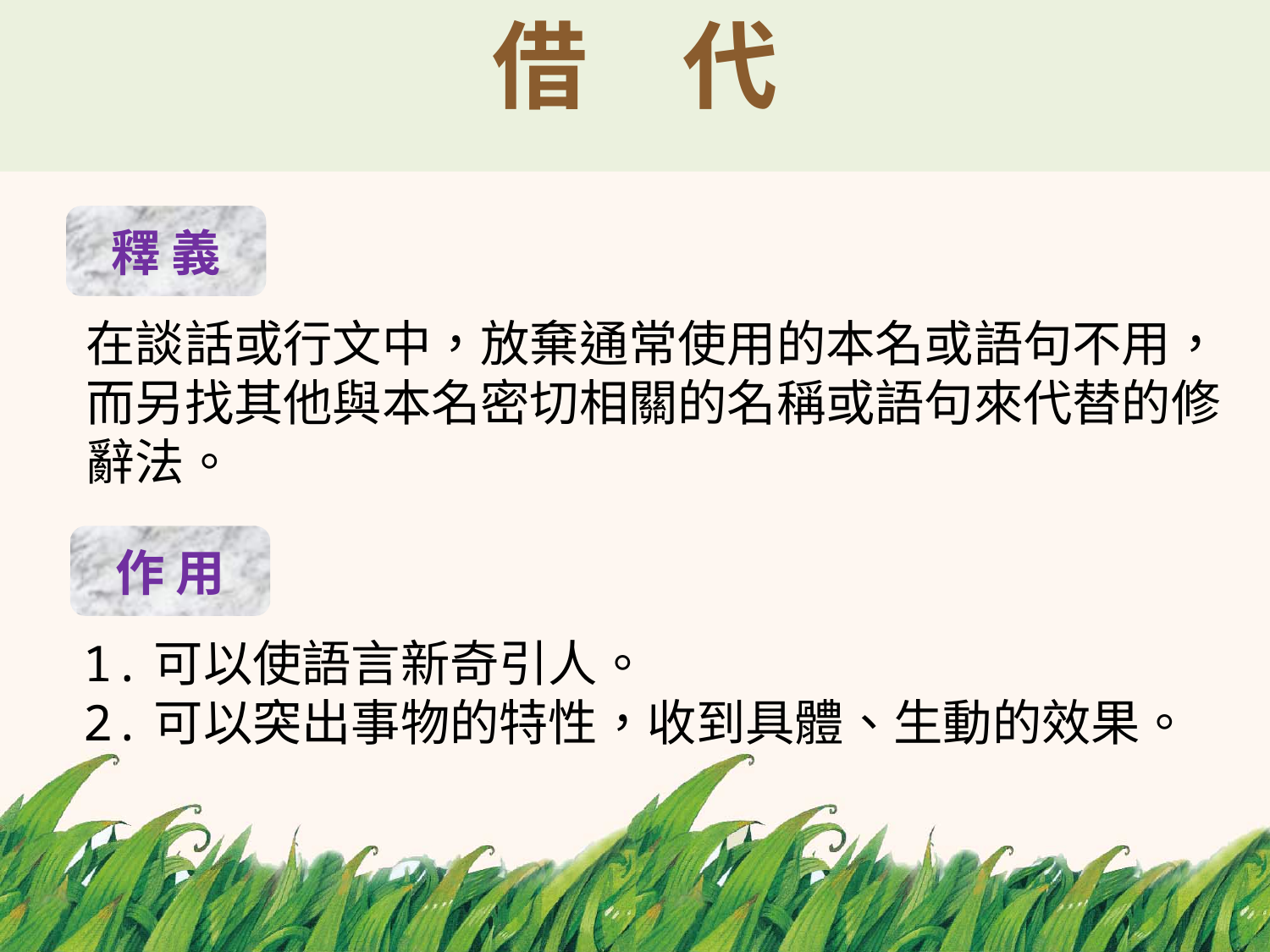

# 借　代
釋 義
在談話或行文中，放棄通常使用的本名或語句不用，而另找其他與本名密切相關的名稱或語句來代替的修辭法。
作 用
1.可以使語言新奇引人。
2.可以突出事物的特性，收到具體、生動的效果。